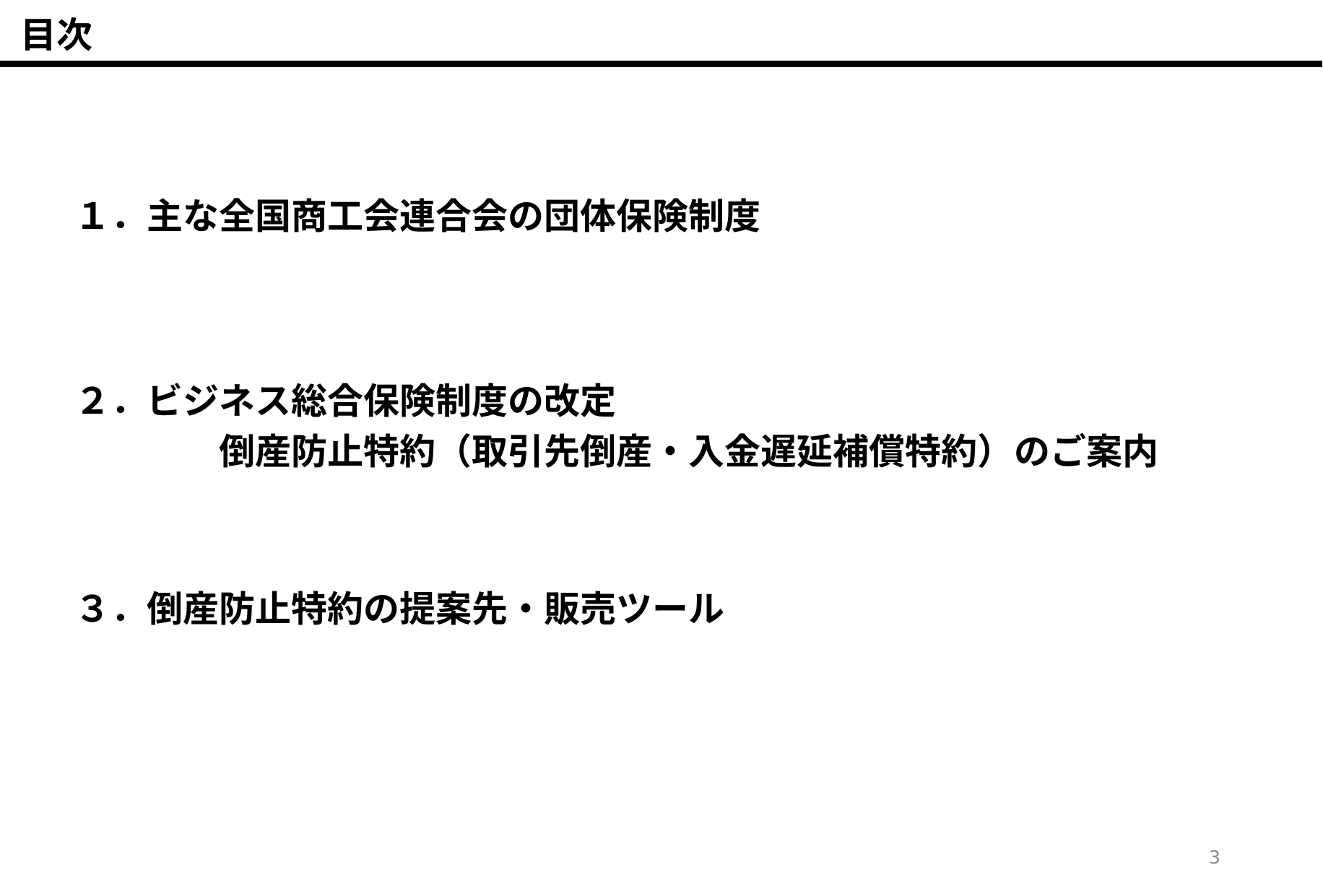

目次
１．主な全国商工会連合会の団体保険制度
２．ビジネス総合保険制度の改定
　　　　倒産防止特約（取引先倒産・入金遅延補償特約）のご案内
３．倒産防止特約の提案先・販売ツール
3